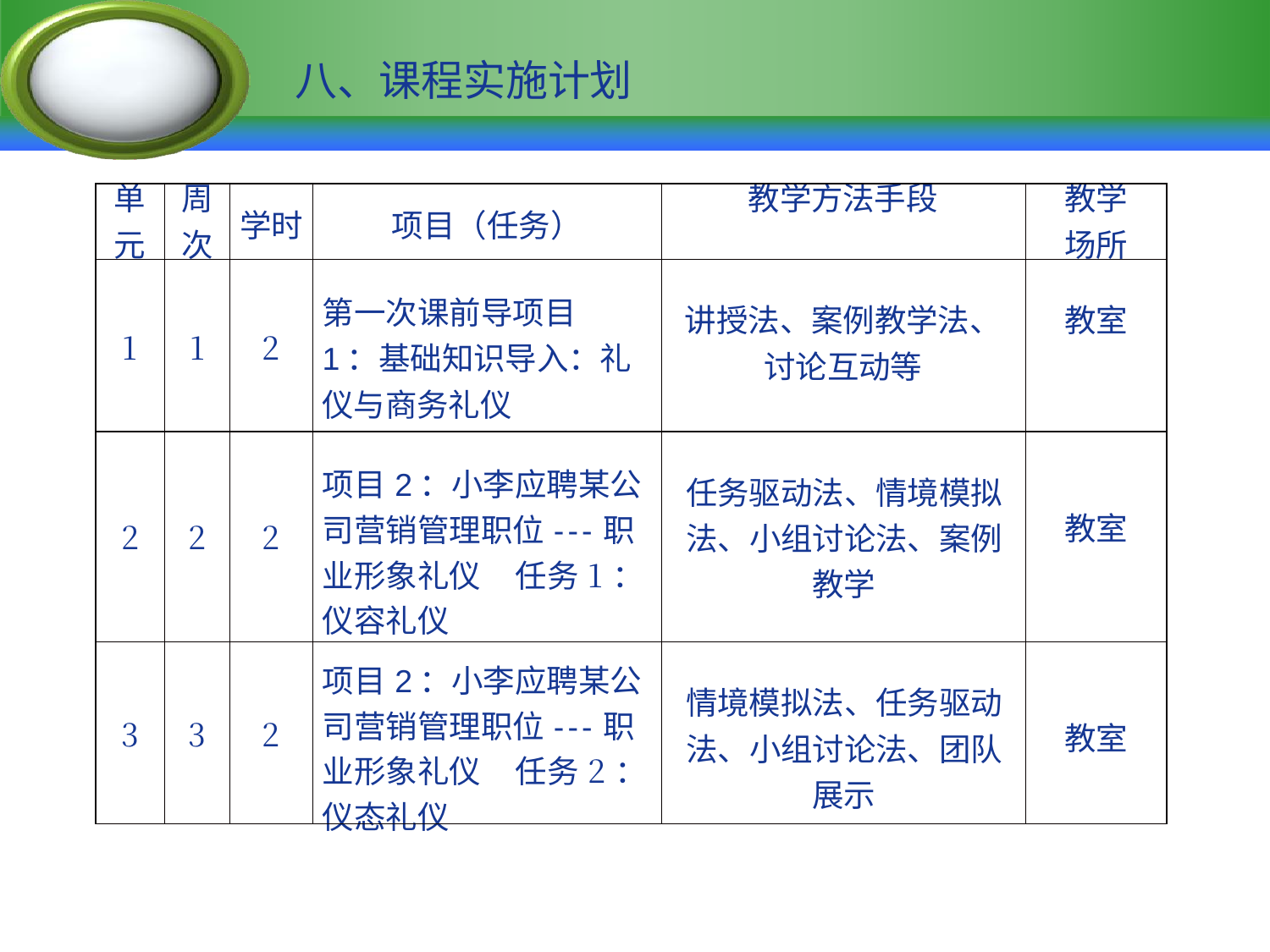

# 八、课程实施计划
| 单 元 | 周 次 | 学时 | 项目（任务） | 教学方法手段 | 教学 场所 |
| --- | --- | --- | --- | --- | --- |
| 1 | 1 | 2 | 第一次课前导项目1：基础知识导入：礼仪与商务礼仪 | 讲授法、案例教学法、讨论互动等 | 教室 |
| 2 | 2 | 2 | 项目2：小李应聘某公司营销管理职位---职业形象礼仪 任务1：仪容礼仪 | 任务驱动法、情境模拟法、小组讨论法、案例教学 | 教室 |
| 3 | 3 | 2 | 项目2：小李应聘某公司营销管理职位---职业形象礼仪 任务2：仪态礼仪 | 情境模拟法、任务驱动法、小组讨论法、团队展示 | 教室 |